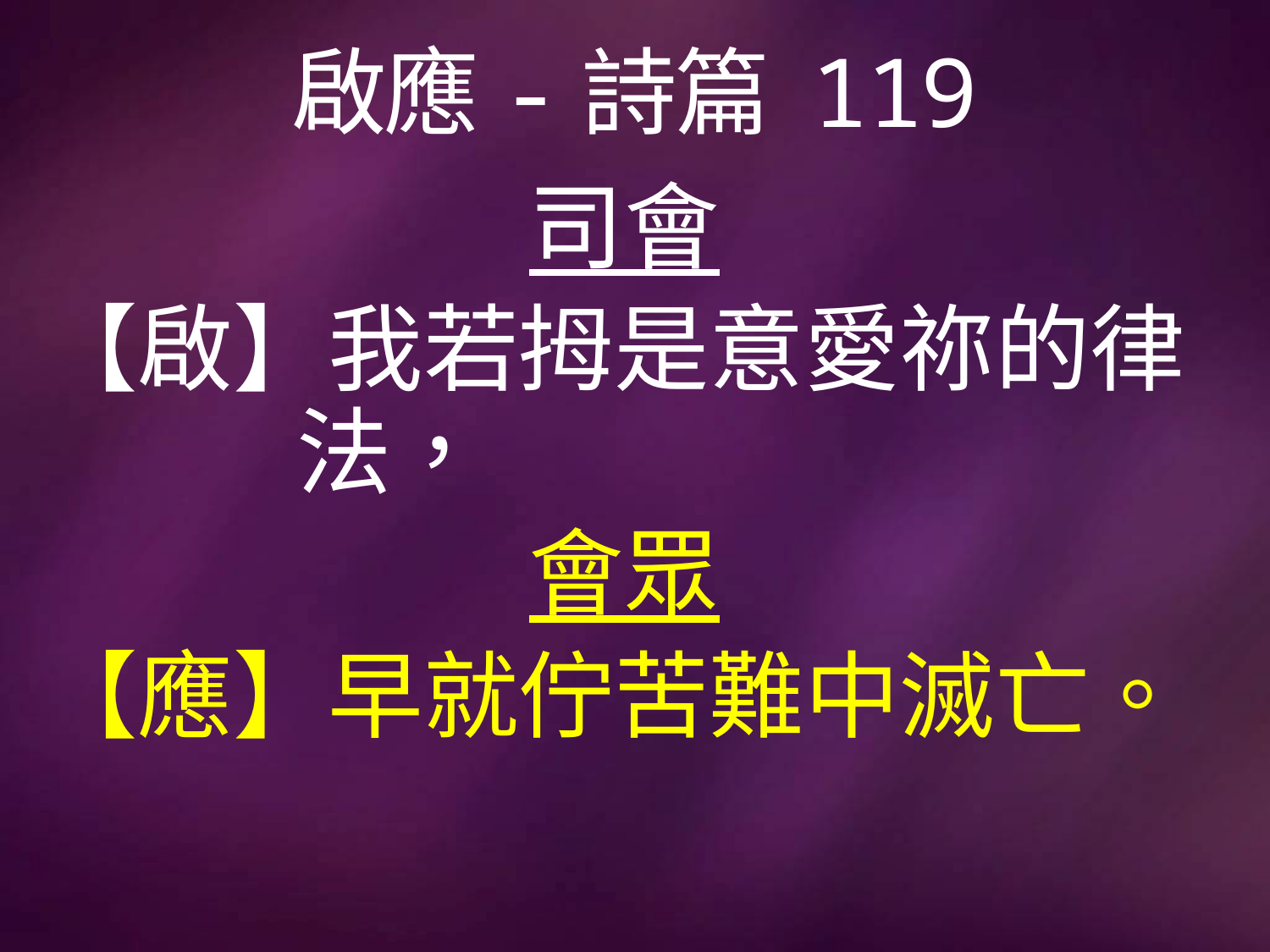

# 啟應-詩篇 119
司會
【啟】我若拇是意愛祢的律		法，
會眾
【應】早就佇苦難中滅亡。